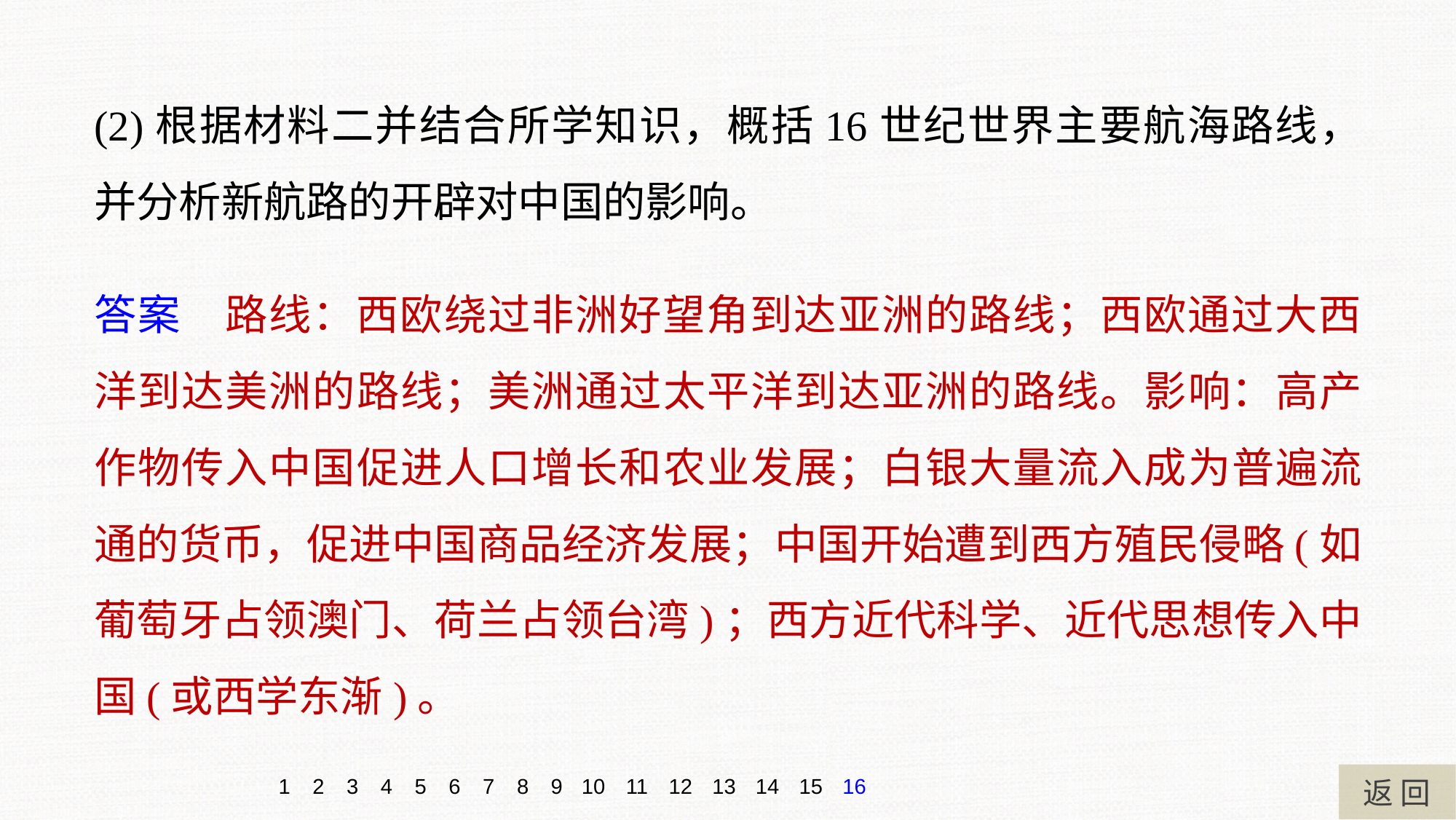

(2)根据材料二并结合所学知识，概括16世纪世界主要航海路线，并分析新航路的开辟对中国的影响。
答案　路线：西欧绕过非洲好望角到达亚洲的路线；西欧通过大西洋到达美洲的路线；美洲通过太平洋到达亚洲的路线。影响：高产作物传入中国促进人口增长和农业发展；白银大量流入成为普遍流通的货币，促进中国商品经济发展；中国开始遭到西方殖民侵略(如葡萄牙占领澳门、荷兰占领台湾)；西方近代科学、近代思想传入中国(或西学东渐)。
返 回
1
2
3
4
5
6
7
8
9
10
11
12
13
14
15
16